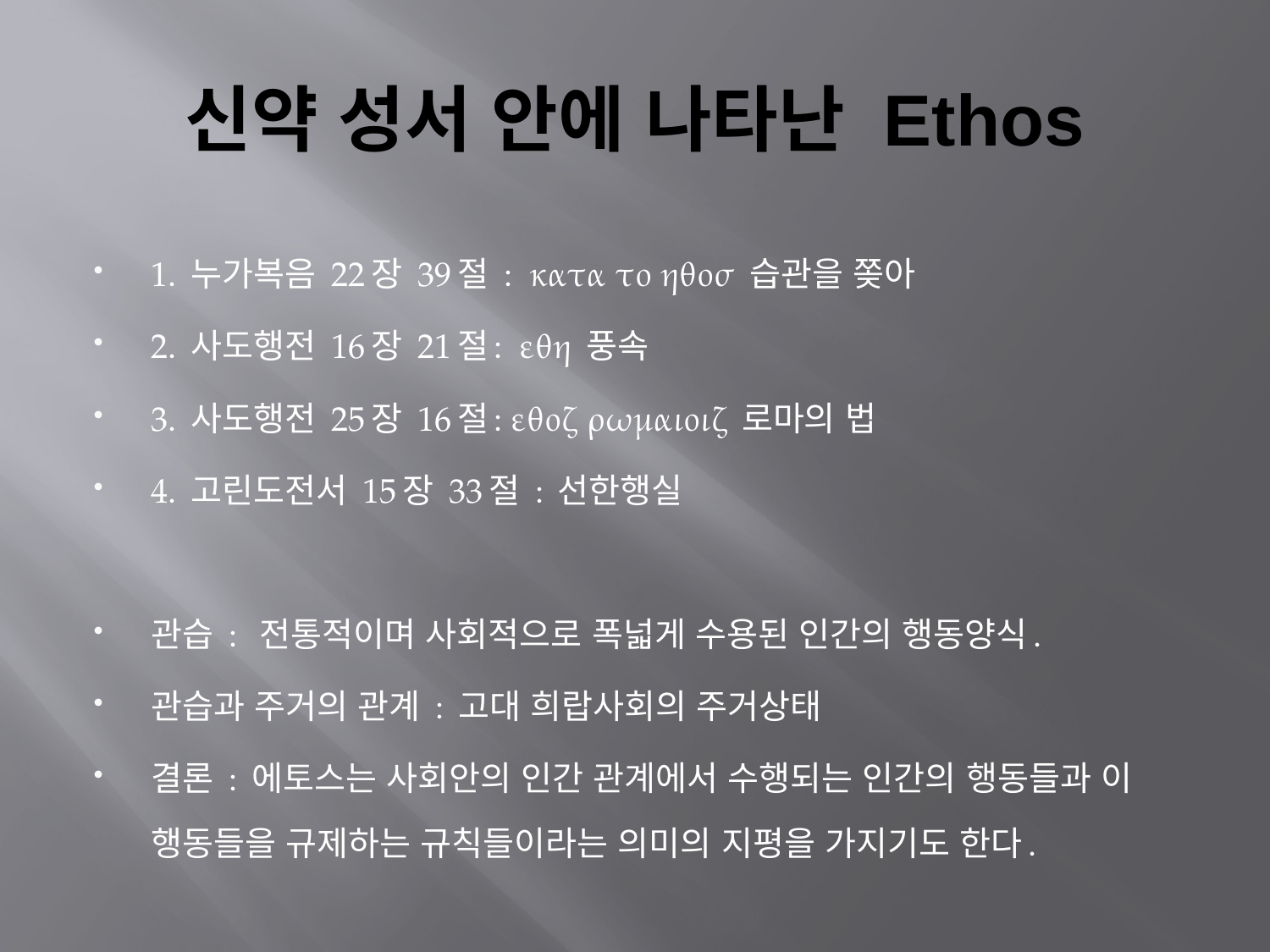

# 신약 성서 안에 나타난 Ethos
1. 누가복음 22장 39절 :  κατα το ηθοσ 습관을 쫒아
2. 사도행전 16장 21절:  εθη 풍속
3. 사도행전 25장 16절: εθοζ ρωμαιοιζ 로마의 법
4. 고린도전서 15장 33절 : 선한행실

관습 :  전통적이며 사회적으로 폭넓게 수용된 인간의 행동양식.
관습과 주거의 관계 : 고대 희랍사회의 주거상태
결론 : 에토스는 사회안의 인간 관계에서 수행되는 인간의 행동들과 이 행동들을 규제하는 규칙들이라는 의미의 지평을 가지기도 한다.